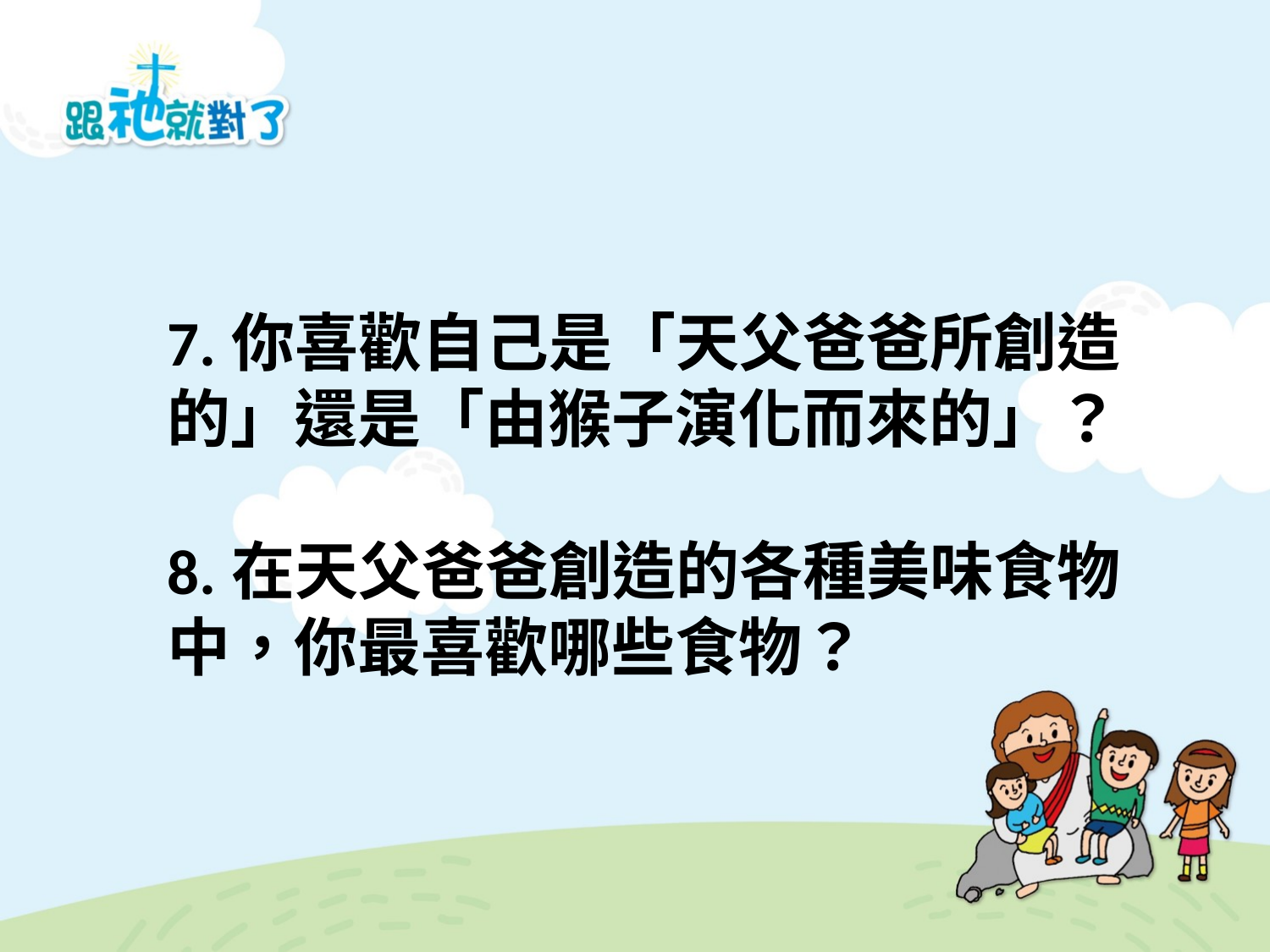

7.你喜歡自己是「天父爸爸所創造的」還是「由猴子演化而來的」？

8.在天父爸爸創造的各種美味食物中，你最喜歡哪些食物？